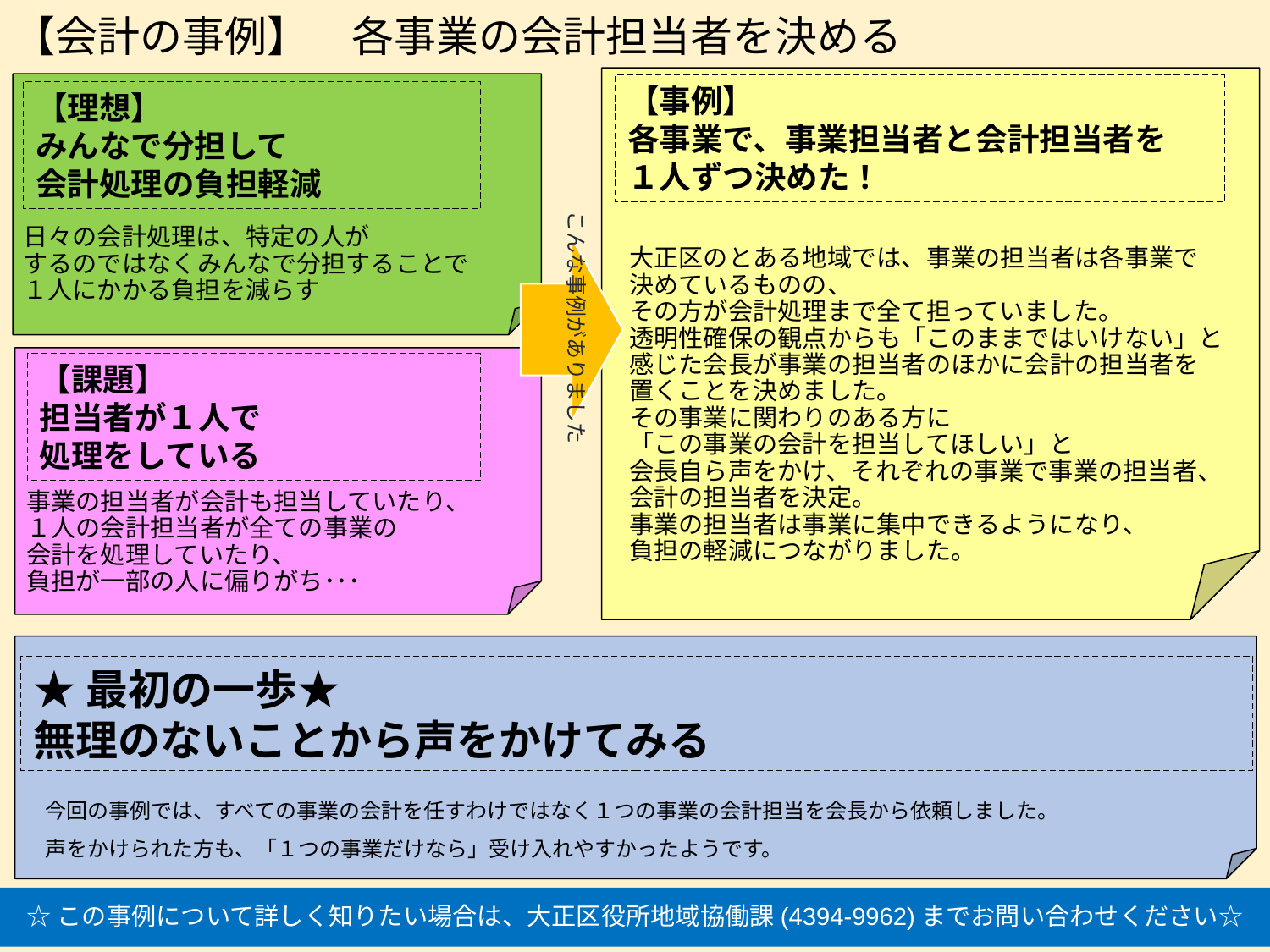

# 【会計の事例】　各事業の会計担当者を決める

【事例】
各事業で、事業担当者と会計担当者を
１人ずつ決めた！
【理想】
みんなで分担して
会計処理の負担軽減
こんな事例がありました
大正区のとある地域では、事業の担当者は各事業で
決めているものの、
その方が会計処理まで全て担っていました。
透明性確保の観点からも「このままではいけない」と感じた会長が事業の担当者のほかに会計の担当者を
置くことを決めました。
その事業に関わりのある方に
「この事業の会計を担当してほしい」と
会長自ら声をかけ、それぞれの事業で事業の担当者、会計の担当者を決定。
事業の担当者は事業に集中できるようになり、
負担の軽減につながりました。
日々の会計処理は、特定の人が
するのではなくみんなで分担することで
１人にかかる負担を減らす

【課題】
担当者が１人で
処理をしている
事業の担当者が会計も担当していたり、
１人の会計担当者が全ての事業の
会計を処理していたり、
負担が一部の人に偏りがち･･･

★最初の一歩★
無理のないことから声をかけてみる
今回の事例では、すべての事業の会計を任すわけではなく１つの事業の会計担当を会長から依頼しました。
声をかけられた方も、「１つの事業だけなら」受け入れやすかったようです。
☆この事例について詳しく知りたい場合は、大正区役所地域協働課(4394-9962)までお問い合わせください☆